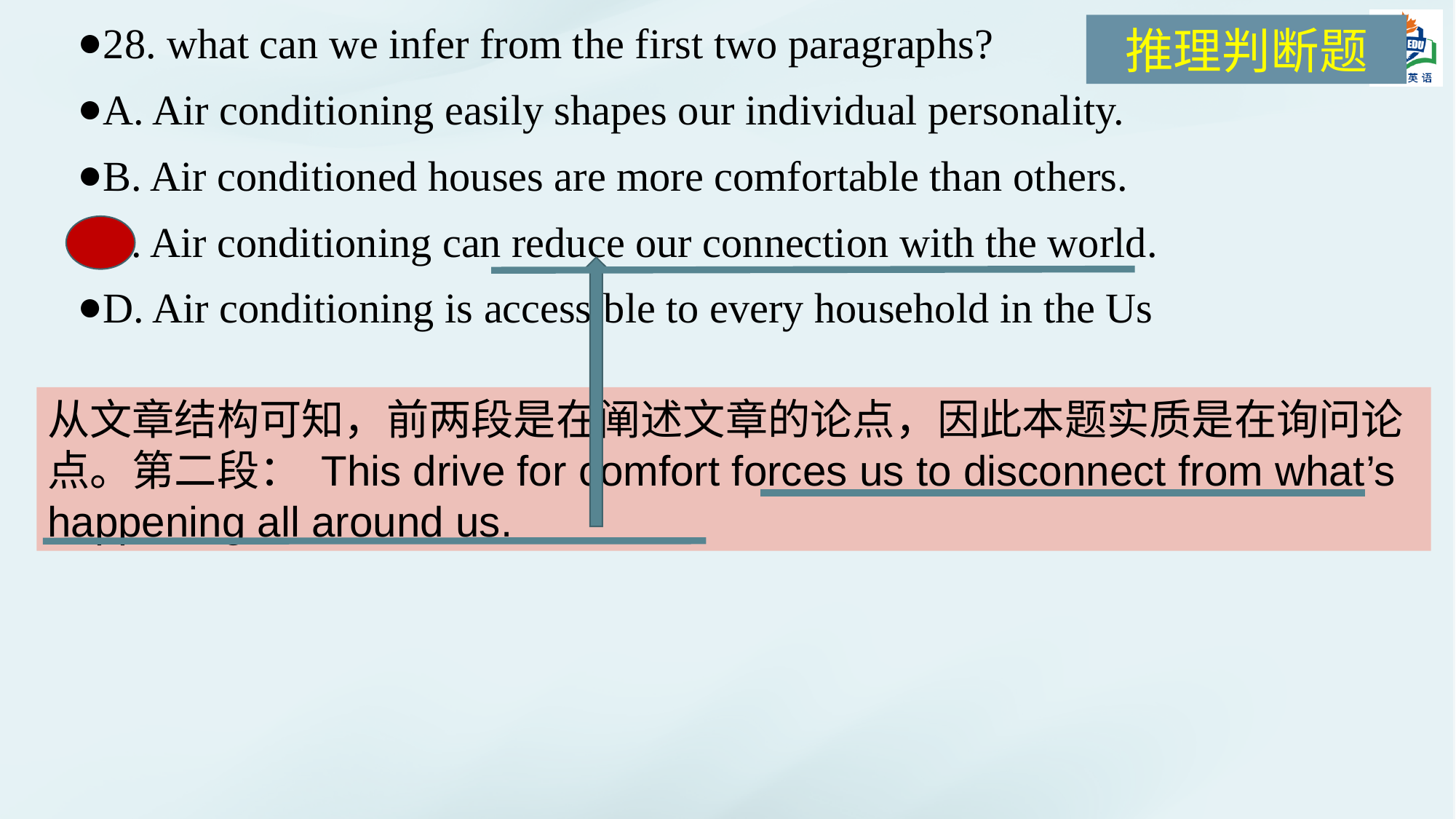

推理判断题
28. what can we infer from the first two paragraphs?
A. Air conditioning easily shapes our individual personality.
B. Air conditioned houses are more comfortable than others.
C. Air conditioning can reduce our connection with the world.
D. Air conditioning is accessible to every household in the Us

从文章结构可知，前两段是在阐述文章的论点，因此本题实质是在询问论点。第二段： This drive for comfort forces us to disconnect from what’s happening all around us.